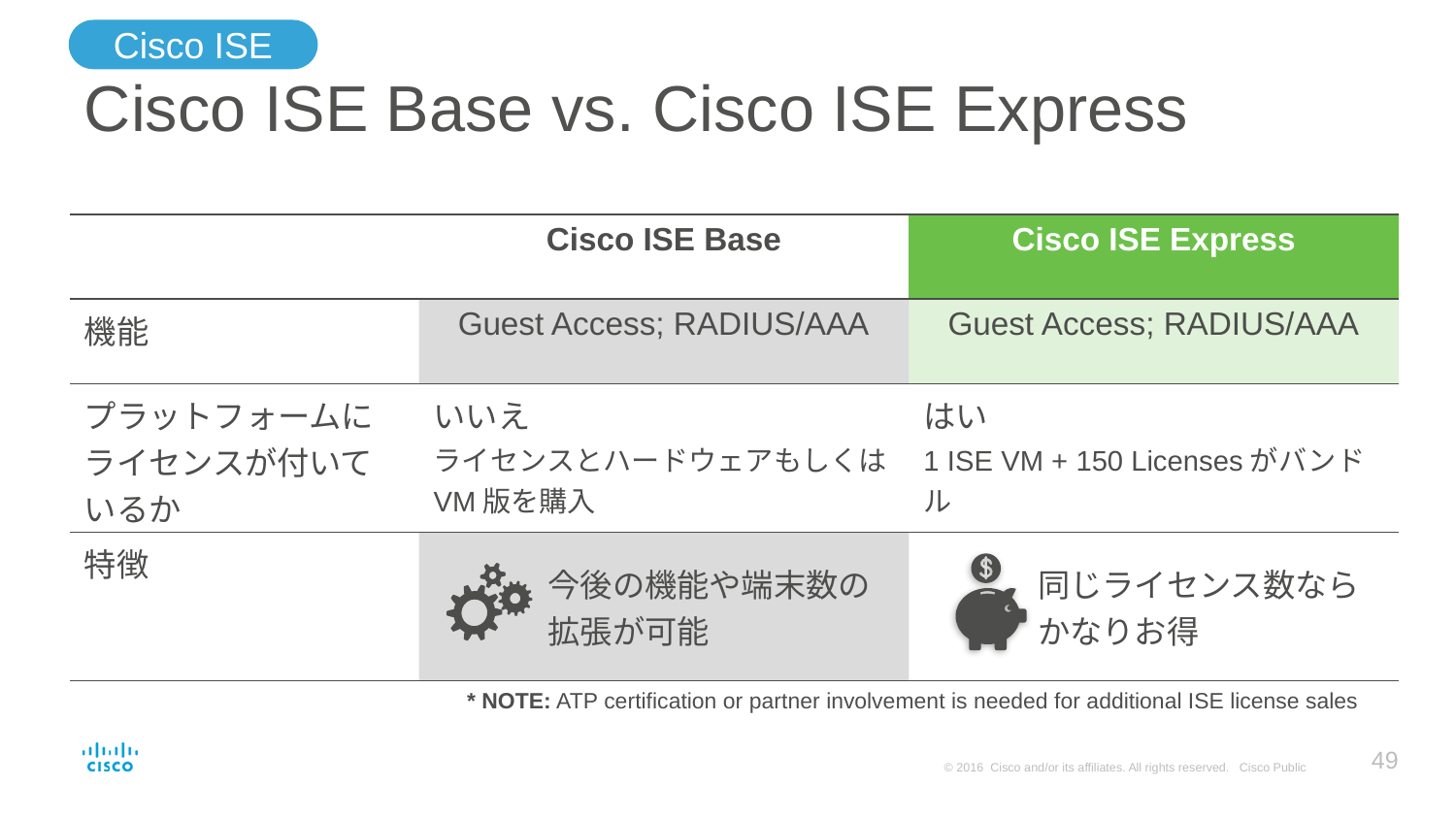

Cisco ISE
# Cisco ISE Base vs. Cisco ISE Express
|  | Cisco ISE Base | Cisco ISE Express |
| --- | --- | --- |
| 機能 | Guest Access; RADIUS/AAA | Guest Access; RADIUS/AAA |
| プラットフォームにライセンスが付いているか | いいえ ライセンスとハードウェアもしくはVM版を購入 | はい 1 ISE VM + 150 Licensesがバンドル |
| 特徴 | 今後の機能や端末数の拡張が可能 | 同じライセンス数なら かなりお得 |

* NOTE: ATP certification or partner involvement is needed for additional ISE license sales